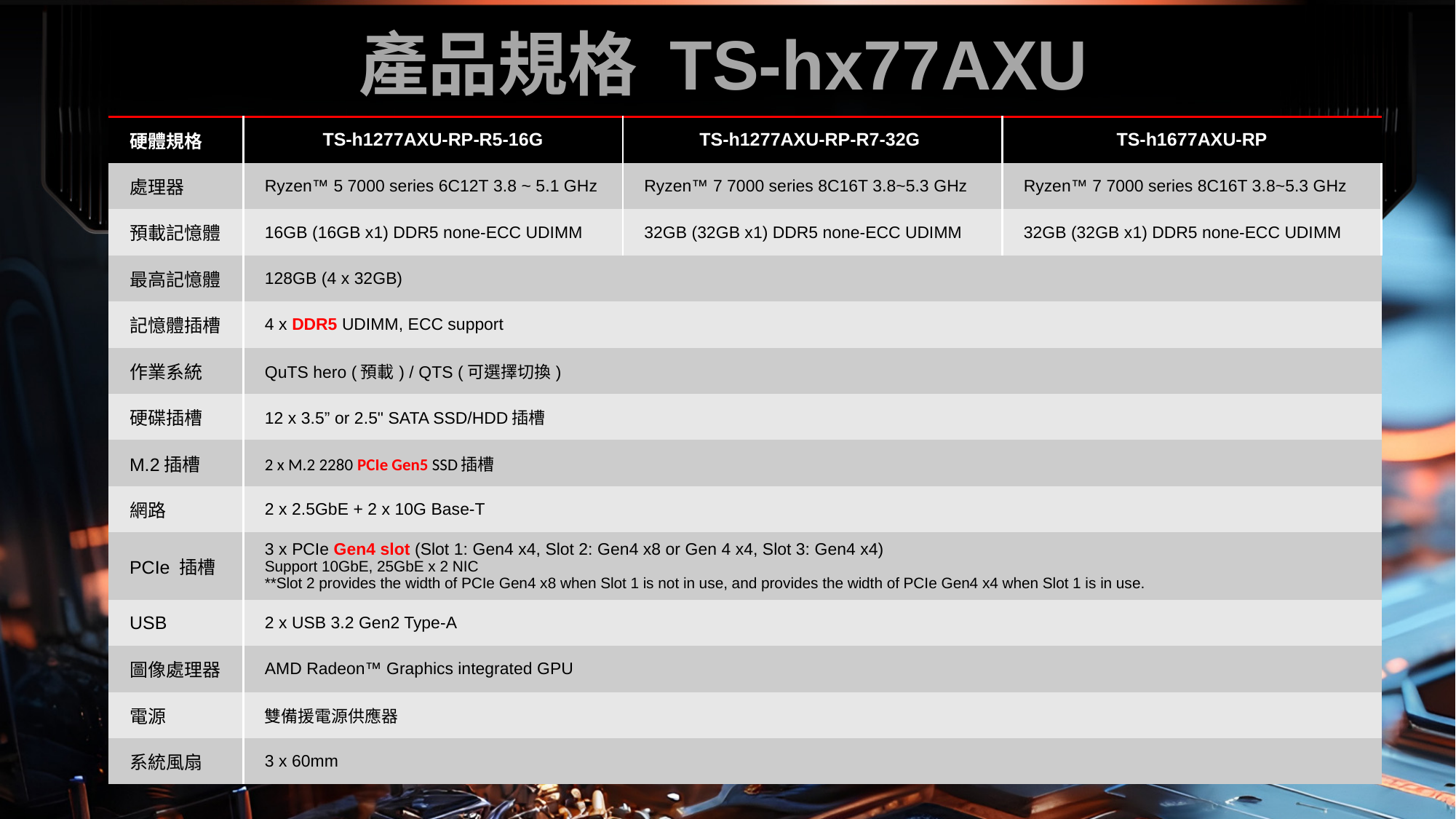

產品規格 TS-hx77AXU
| 硬體規格​ | TS-h1277AXU-RP-R5-16G​ | TS-h1277AXU-RP-R7-32G | TS-h1677AXU-RP |
| --- | --- | --- | --- |
| 處理器 | Ryzen™ 5 7000 series 6C12T 3.8 ~ 5.1 GHz​ | Ryzen™ 7 7000 series 8C16T 3.8~5.3 GHz | Ryzen™ 7 7000 series 8C16T 3.8~5.3 GHz |
| 預載記憶體​ | 16GB (16GB x1) DDR5 none-ECC UDIMM​ | 32GB (32GB x1) DDR5 none-ECC UDIMM | 32GB (32GB x1) DDR5 none-ECC UDIMM |
| 最高記憶體​ | 128GB (4 x 32GB)​ |  |  |
| 記憶體插槽​ | 4 x DDR5 UDIMM, ECC support​ |  |  |
| 作業系統 | QuTS hero (預載) / QTS (可選擇切換) |  |  |
| 硬碟插槽 | 12 x 3.5” or 2.5" SATA SSD/HDD插槽 |  |  |
| M.2插槽 | 2 x M.2 2280 PCIe Gen5 SSD插槽 |  |  |
| 網路 | 2 x 2.5GbE + 2 x 10G Base-T​ |  |  |
| PCIe 插槽 | 3 x PCIe Gen4 slot (Slot 1: Gen4 x4, Slot 2: Gen4 x8 or Gen 4 x4, Slot 3: Gen4 x4)​ Support 10GbE, 25GbE x 2 NIC \*\*Slot 2 provides the width of PCIe Gen4 x8 when Slot 1 is not in use, and provides the width of PCIe Gen4 x4 when Slot 1 is in use.​ |  |  |
| USB​ | 2 x USB 3.2 Gen2 Type-A​ |  |  |
| 圖像處理器 | AMD Radeon™ Graphics integrated GPU |  |  |
| 電源 | 雙備援電源供應器 |  |  |
| 系統風扇​ | 3 x 60mm​ |  |  |